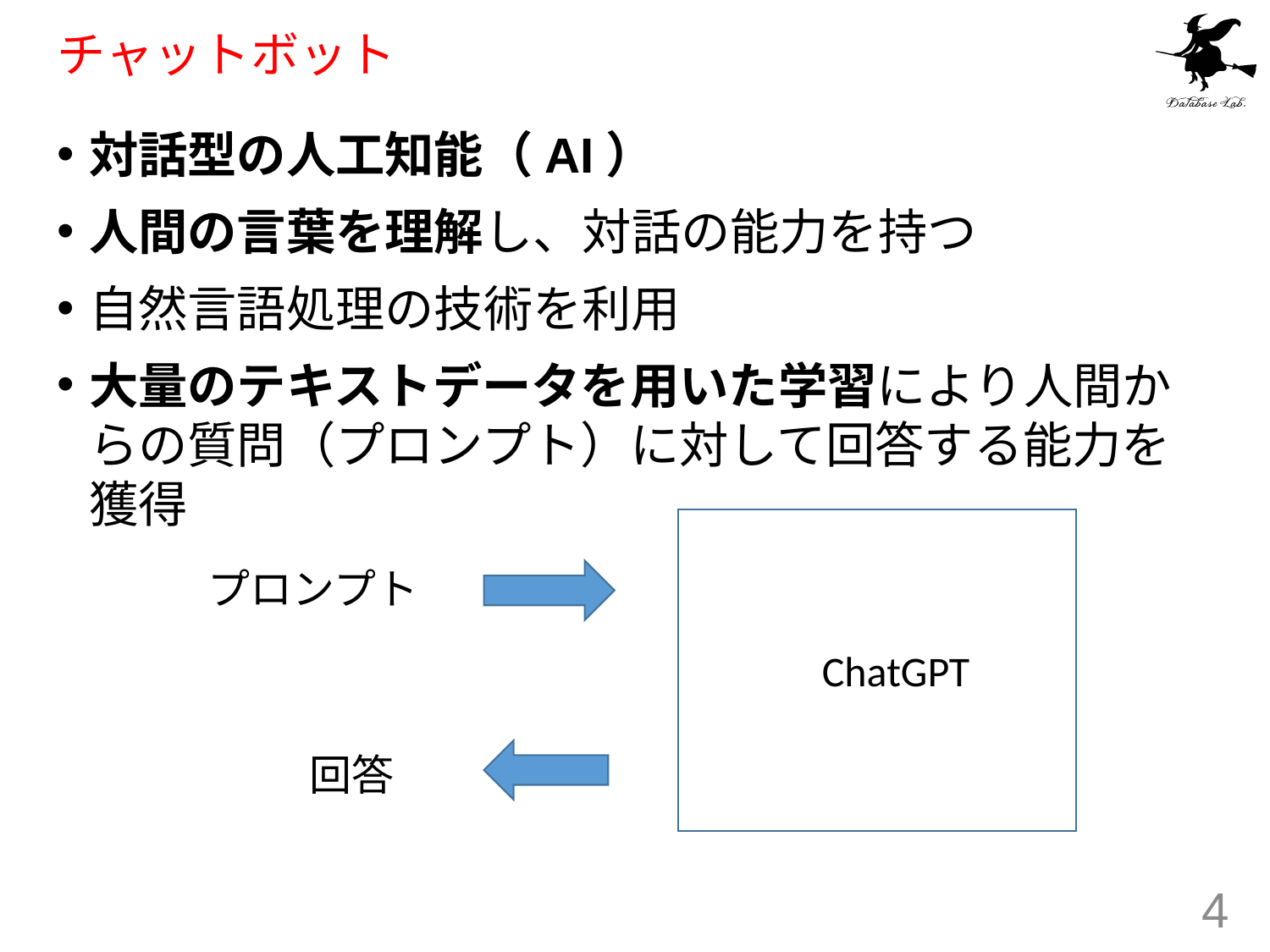

# チャットボット
対話型の人工知能（AI）
人間の言葉を理解し、対話の能力を持つ
自然言語処理の技術を利用
大量のテキストデータを用いた学習により人間からの質問（プロンプト）に対して回答する能力を獲得

プロンプト

ChatGPT

回答

4